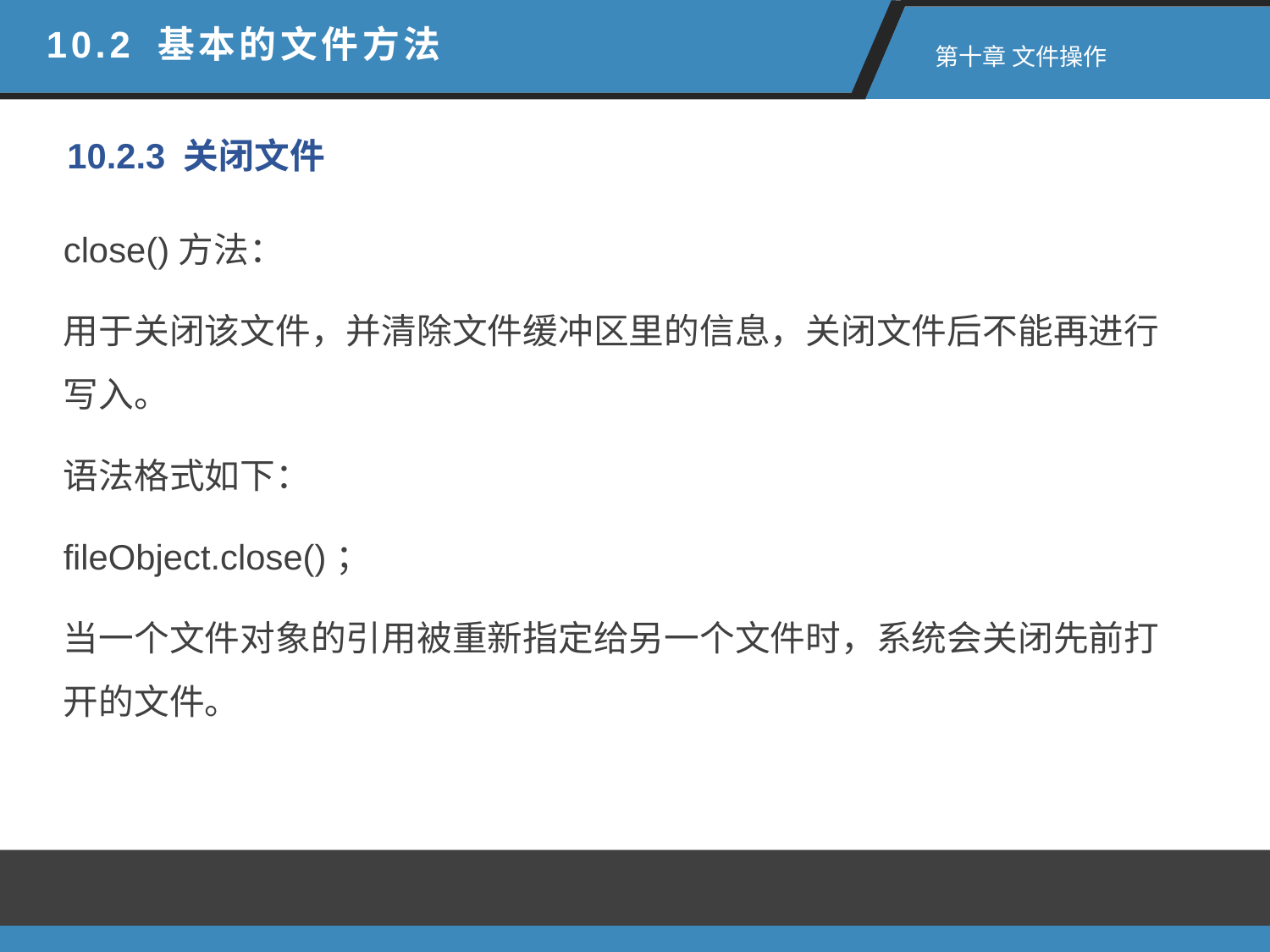

10.2 基本的文件方法
  第十章 文件操作
10.2.3 关闭文件
close()方法：
用于关闭该文件，并清除文件缓冲区里的信息，关闭文件后不能再进行写入。
语法格式如下：
fileObject.close()；
当一个文件对象的引用被重新指定给另一个文件时，系统会关闭先前打开的文件。